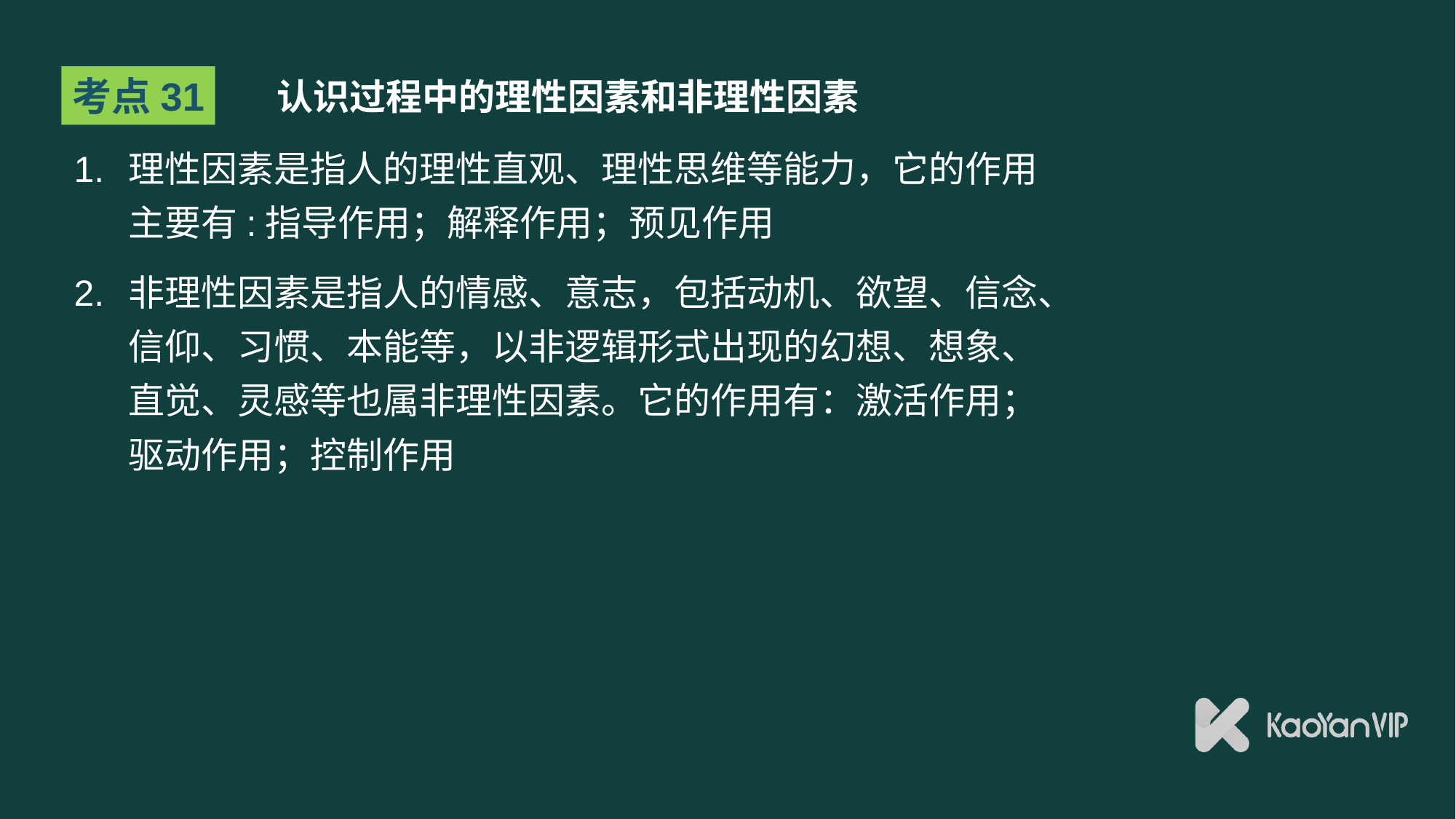

# 认识过程中的理性因素和非理性因素
考点31
理性因素是指人的理性直观、理性思维等能力，它的作用主要有:指导作用；解释作用；预见作用
非理性因素是指人的情感、意志，包括动机、欲望、信念、信仰、习惯、本能等，以非逻辑形式出现的幻想、想象、直觉、灵感等也属非理性因素。它的作用有：激活作用；驱动作用；控制作用